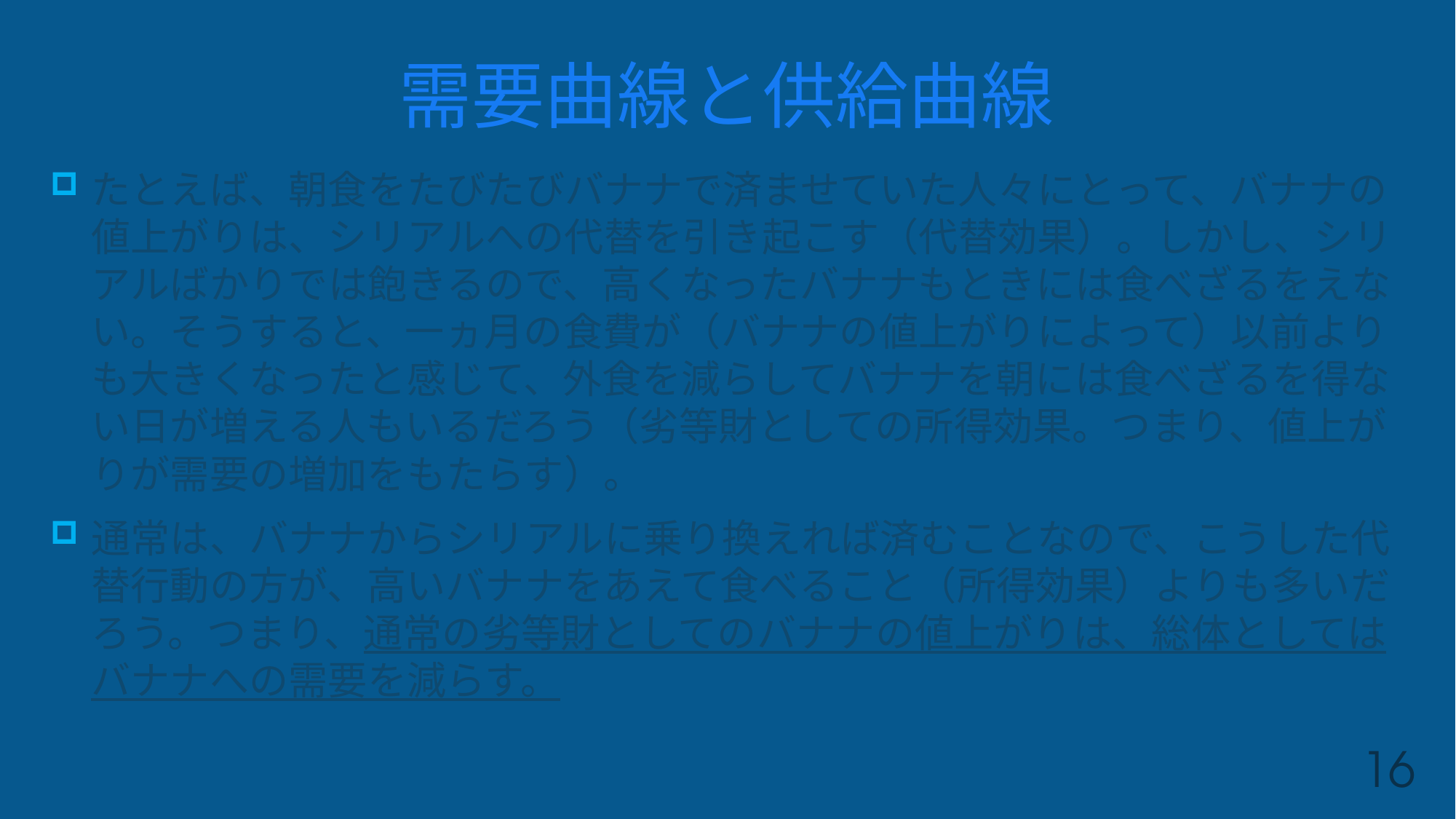

# 需要曲線と供給曲線
たとえば、朝食をたびたびバナナで済ませていた人々にとって、バナナの値上がりは、シリアルへの代替を引き起こす（代替効果）。しかし、シリアルばかりでは飽きるので、高くなったバナナもときには食べざるをえない。そうすると、一ヵ月の食費が（バナナの値上がりによって）以前よりも大きくなったと感じて、外食を減らしてバナナを朝には食べざるを得ない日が増える人もいるだろう（劣等財としての所得効果。つまり、値上がりが需要の増加をもたらす）。
通常は、バナナからシリアルに乗り換えれば済むことなので、こうした代替行動の方が、高いバナナをあえて食べること（所得効果）よりも多いだろう。つまり、通常の劣等財としてのバナナの値上がりは、総体としてはバナナへの需要を減らす。
16